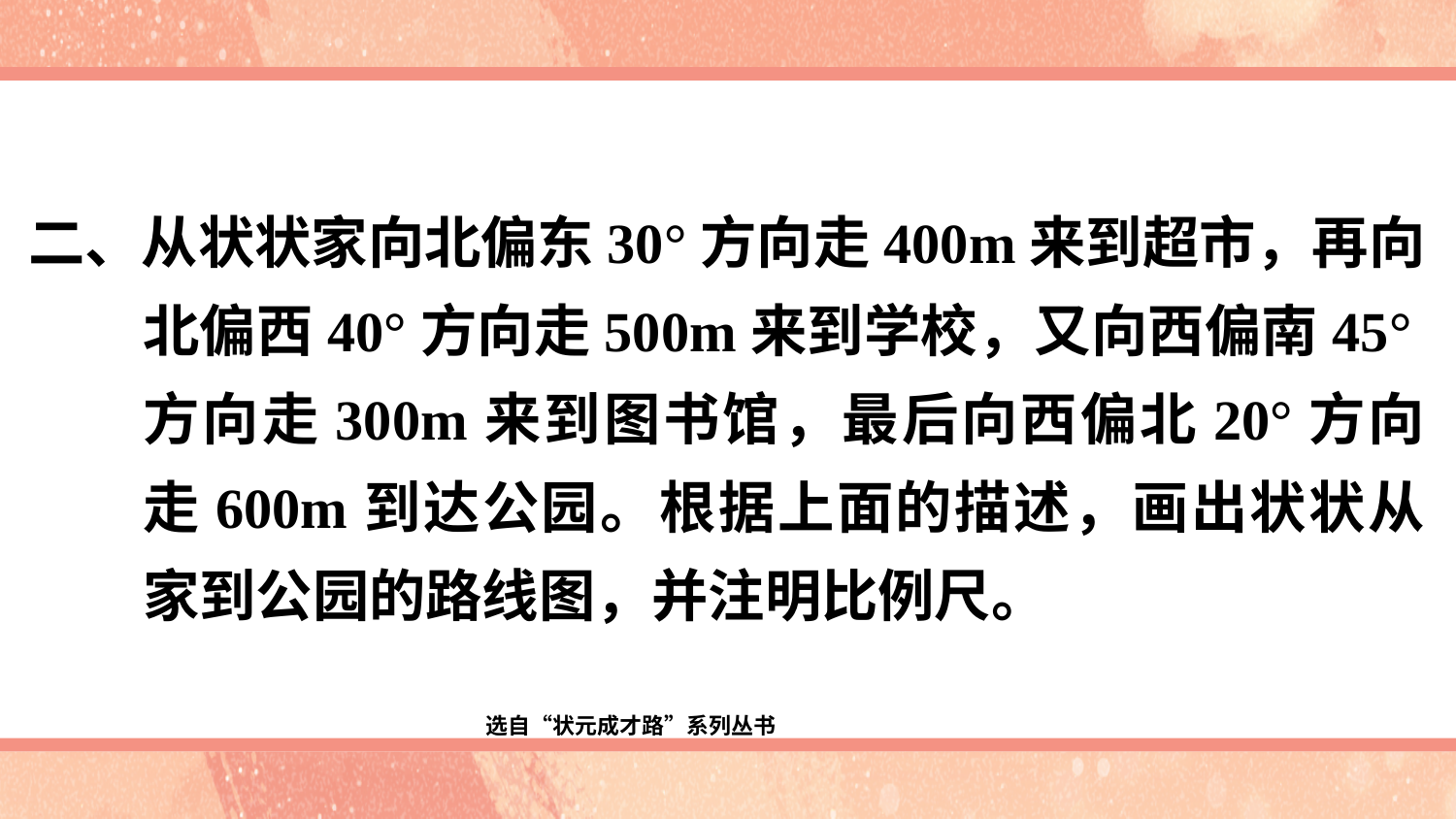

二、从状状家向北偏东30°方向走400m来到超市，再向北偏西40°方向走500m来到学校，又向西偏南45°方向走300m来到图书馆，最后向西偏北20°方向走600m到达公园。根据上面的描述，画出状状从家到公园的路线图，并注明比例尺。
选自“状元成才路”系列丛书